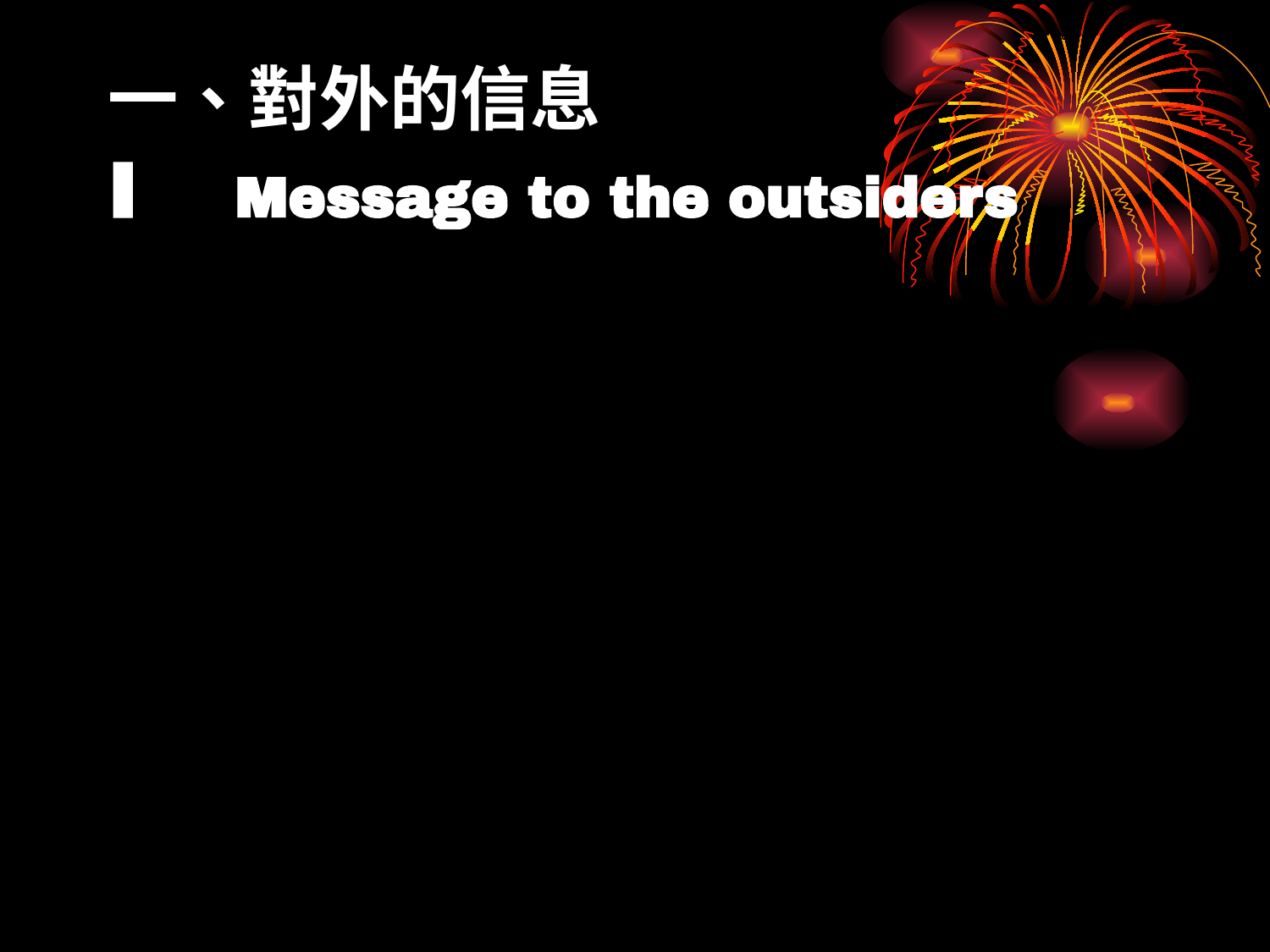

# 一、對外的信息 I	Message to the outsiders